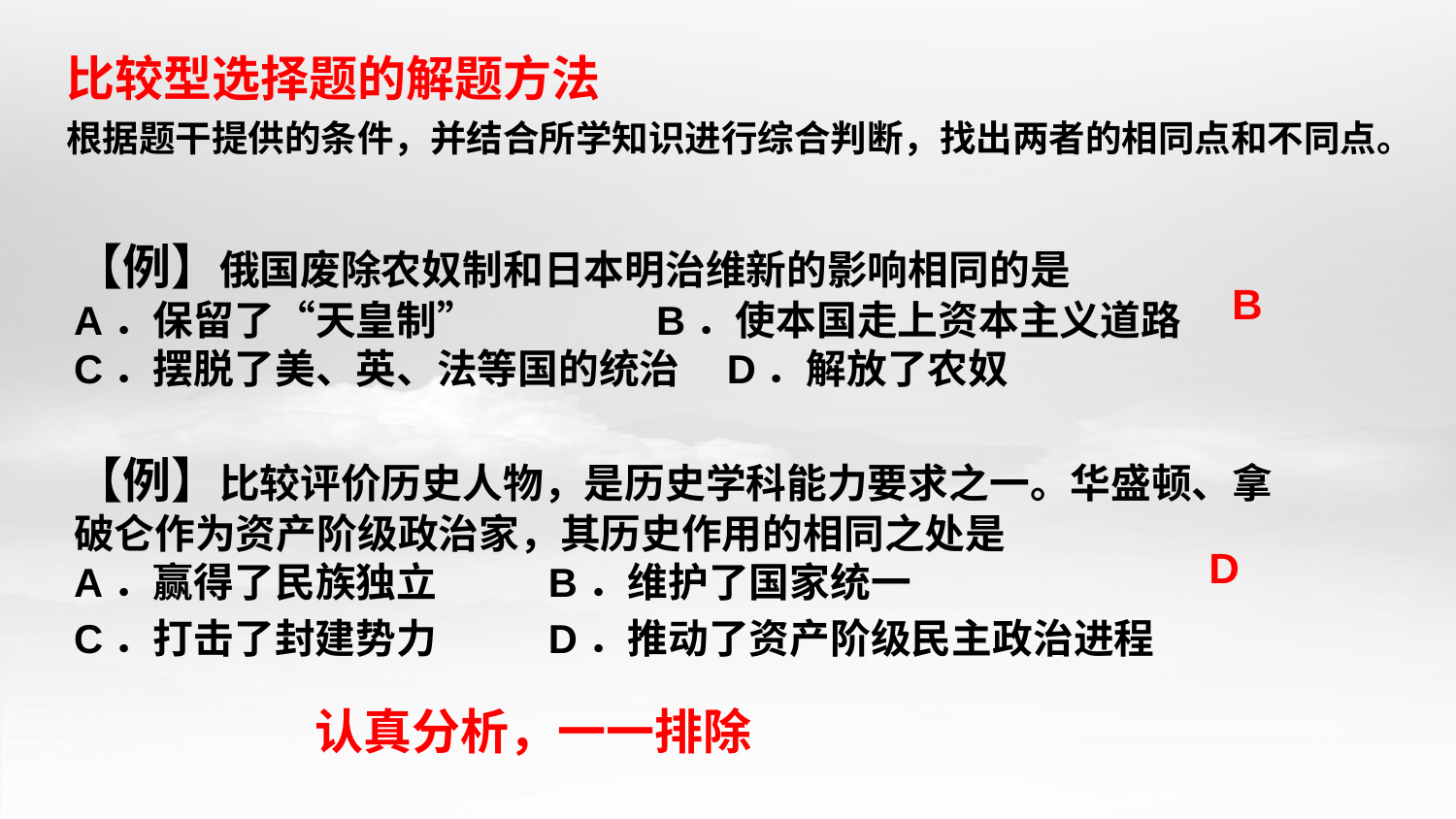

比较型选择题的解题方法
根据题干提供的条件，并结合所学知识进行综合判断，找出两者的相同点和不同点。
【例】俄国废除农奴制和日本明治维新的影响相同的是
A．保留了“天皇制”    	B．使本国走上资本主义道路
C．摆脱了美、英、法等国的统治    D．解放了农奴

【例】比较评价历史人物，是历史学科能力要求之一。华盛顿、拿破仑作为资产阶级政治家，其历史作用的相同之处是
A．赢得了民族独立           B．维护了国家统一
C．打击了封建势力           D．推动了资产阶级民主政治进程
B
D
认真分析，一一排除